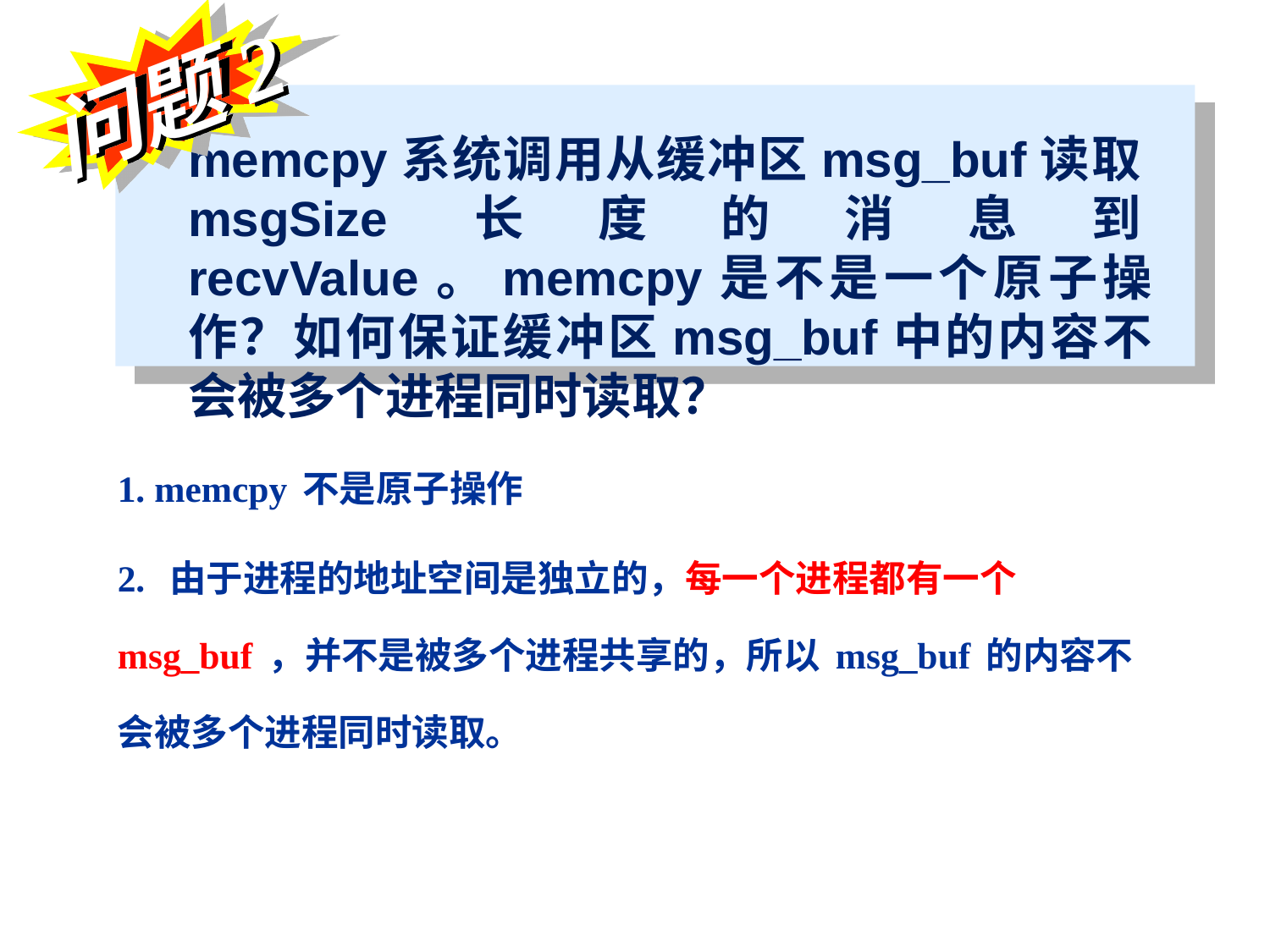

问题2
#

memcpy系统调用从缓冲区msg_buf读取msgSize长度的消息到recvValue。memcpy是不是一个原子操作？如何保证缓冲区msg_buf中的内容不会被多个进程同时读取？
1. memcpy不是原子操作
2. 由于进程的地址空间是独立的，每一个进程都有一个msg_buf，并不是被多个进程共享的，所以msg_buf的内容不会被多个进程同时读取。